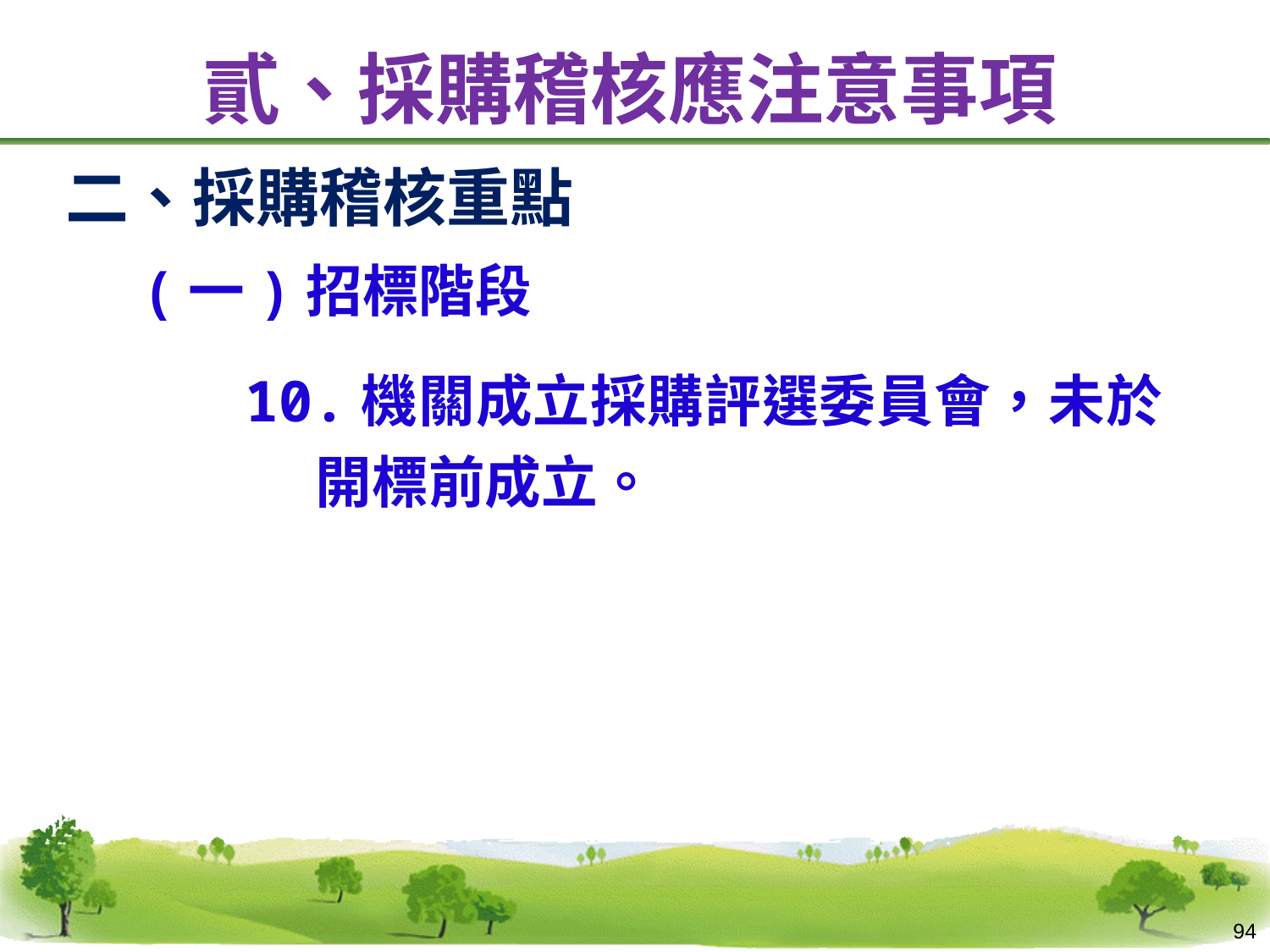

# 貳、採購稽核應注意事項
二、採購稽核重點
(一)招標階段
   10.機關成立採購評選委員會，未於開標前成立。

94